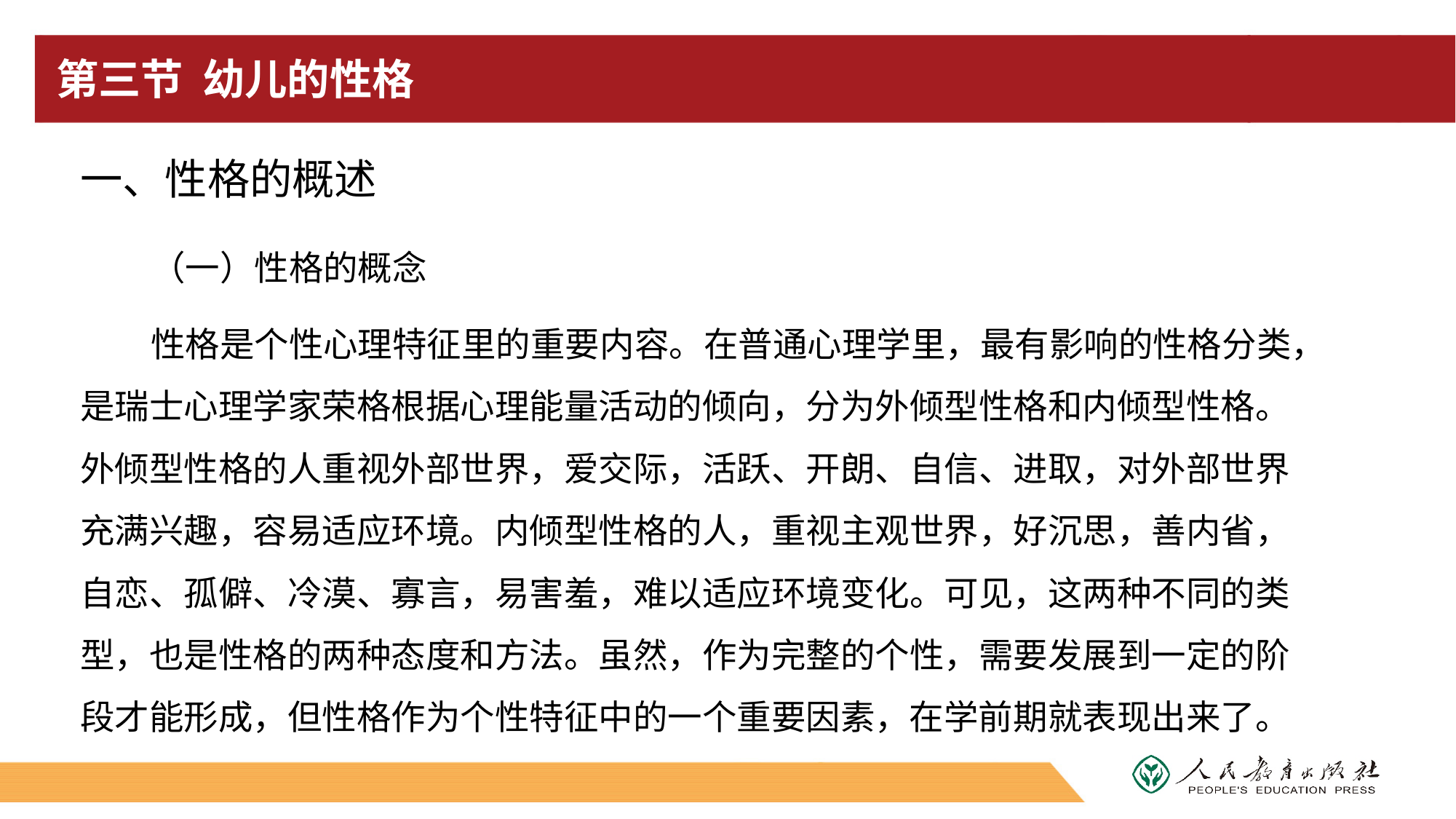

# 第三节  幼儿的性格
一、性格的概述
（一）性格的概念
性格是个性心理特征里的重要内容。在普通心理学里，最有影响的性格分类，是瑞士心理学家荣格根据心理能量活动的倾向，分为外倾型性格和内倾型性格。外倾型性格的人重视外部世界，爱交际，活跃、开朗、自信、进取，对外部世界充满兴趣，容易适应环境。内倾型性格的人，重视主观世界，好沉思，善内省，自恋、孤僻、冷漠、寡言，易害羞，难以适应环境变化。可见，这两种不同的类型，也是性格的两种态度和方法。虽然，作为完整的个性，需要发展到一定的阶段才能形成，但性格作为个性特征中的一个重要因素，在学前期就表现出来了。